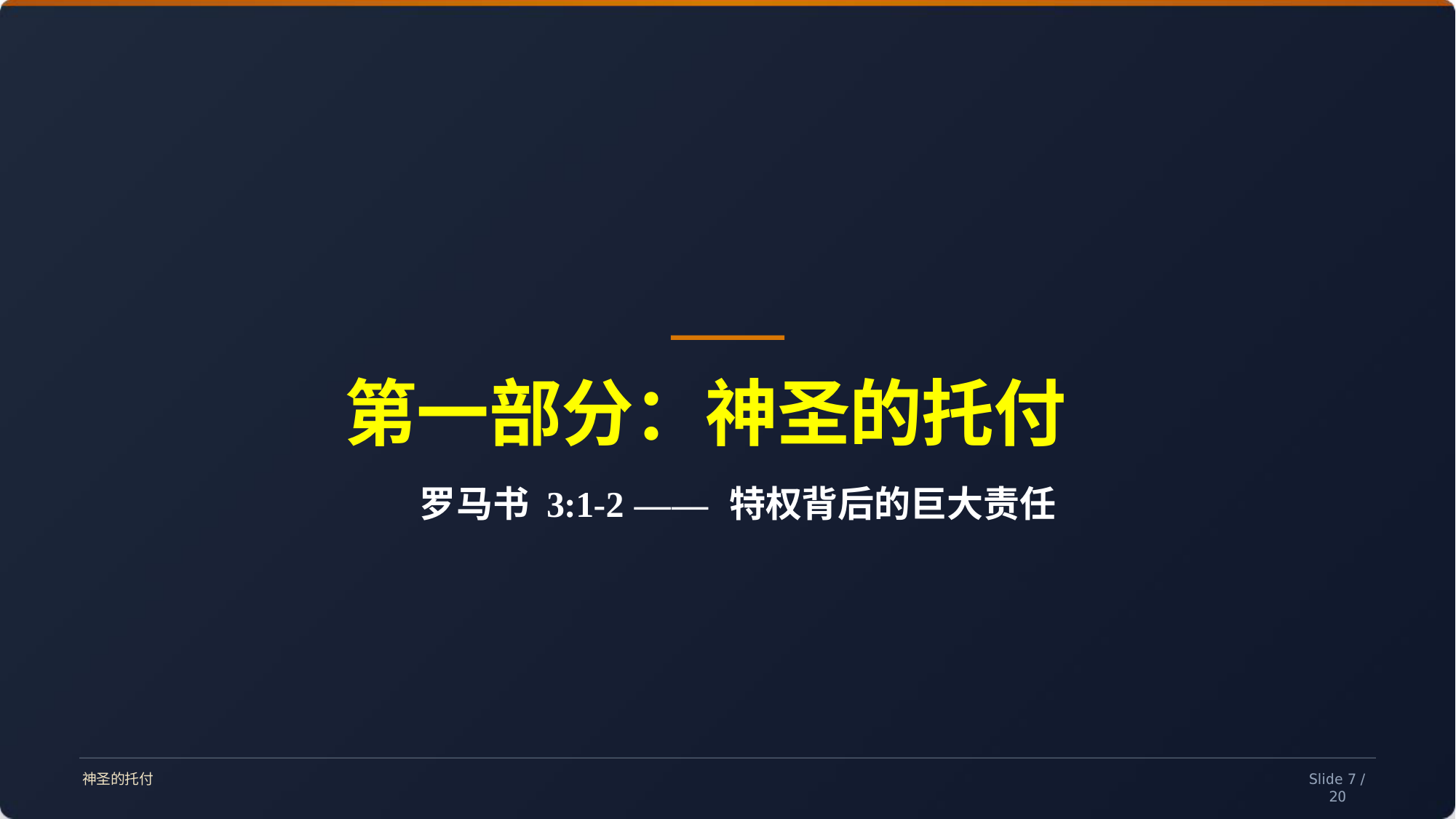

第一部分：神圣的托付
罗马书 3:1-2 —— 特权背后的巨大责任
Slide 7 /
20
神圣的托付